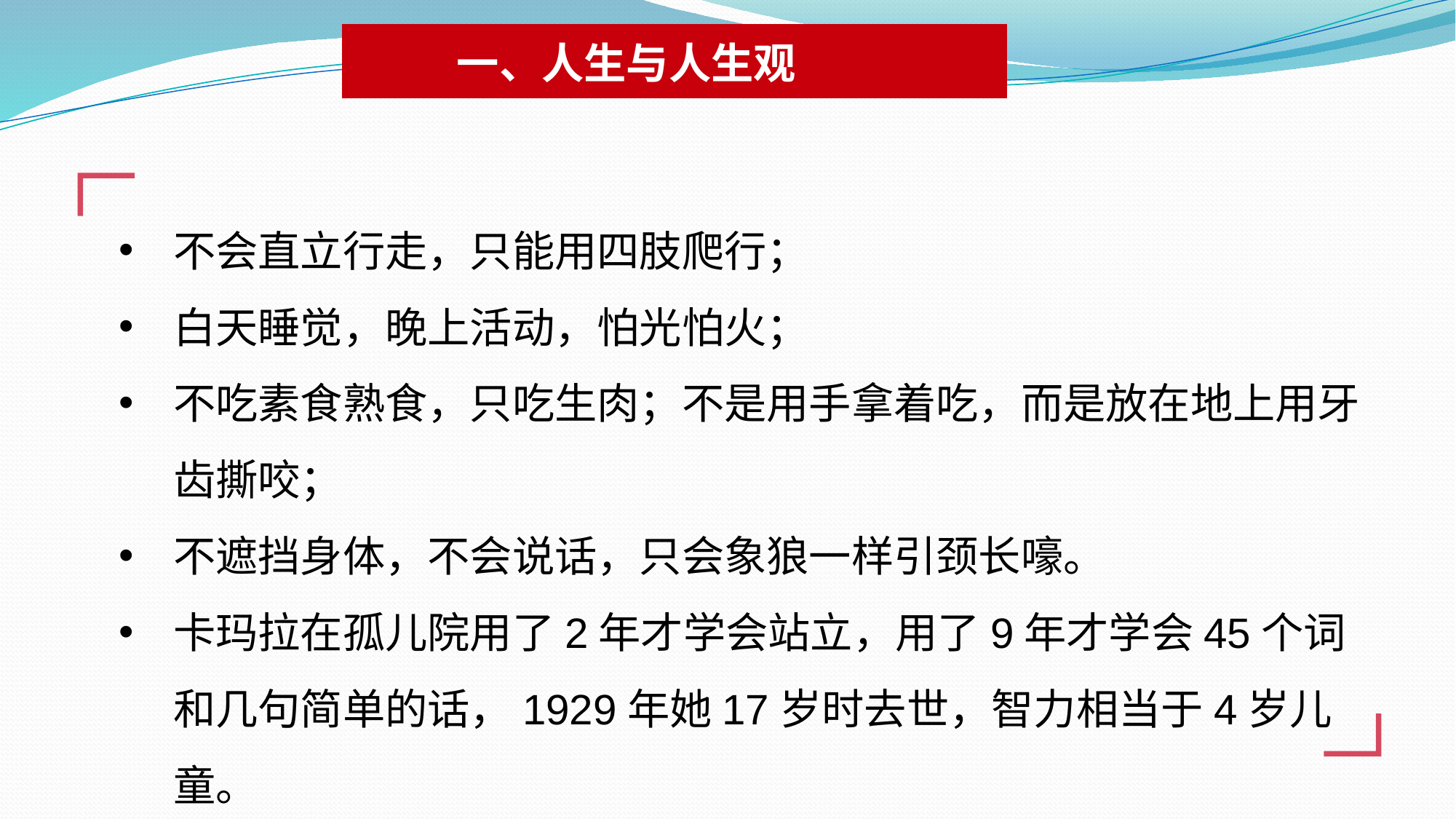

一、人生与人生观

不会直立行走，只能用四肢爬行；
白天睡觉，晚上活动，怕光怕火；
不吃素食熟食，只吃生肉；不是用手拿着吃，而是放在地上用牙齿撕咬；
不遮挡身体，不会说话，只会象狼一样引颈长嚎。
卡玛拉在孤儿院用了2年才学会站立，用了9年才学会45个词和几句简单的话，1929年她17岁时去世，智力相当于4岁儿童。